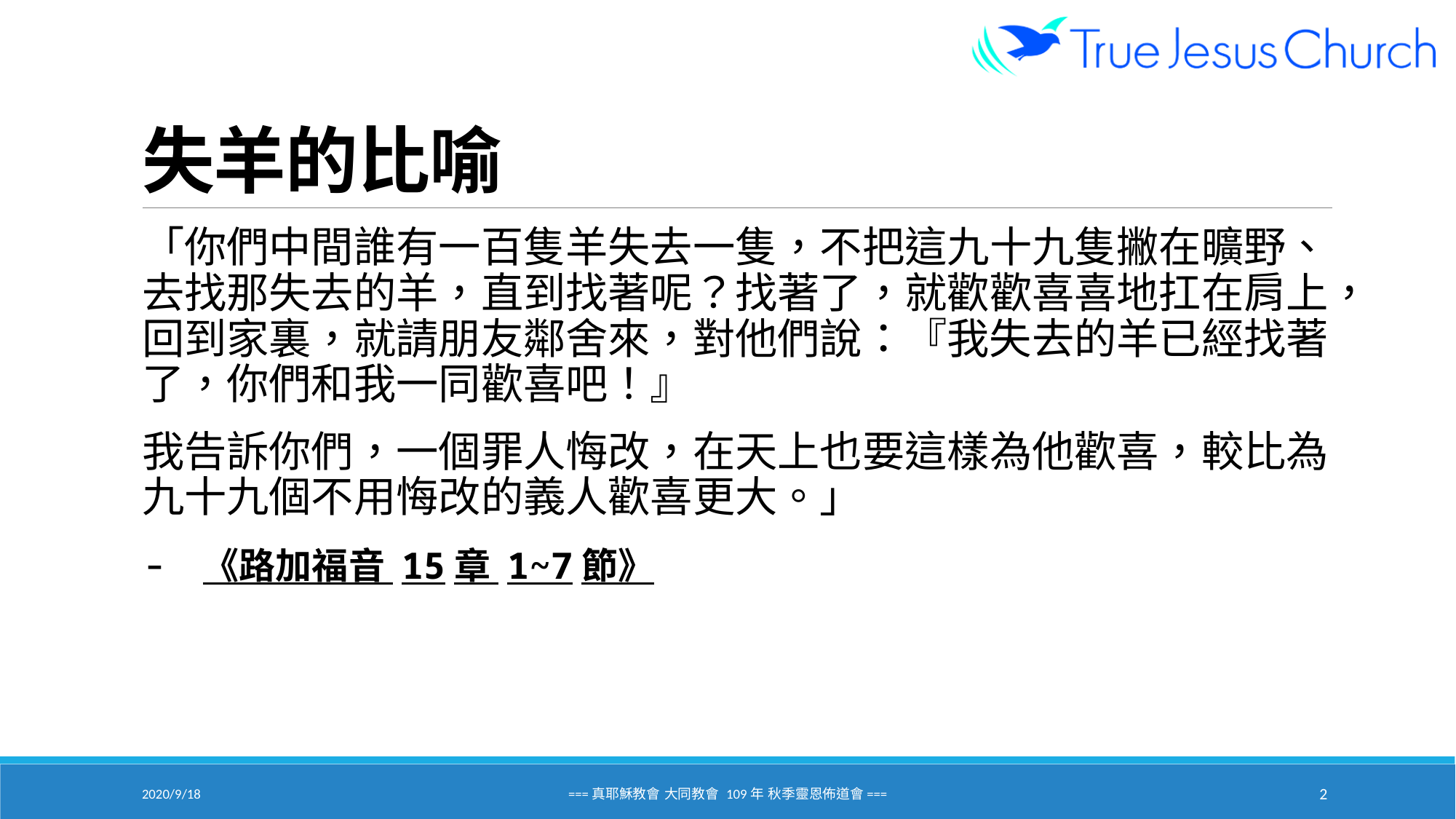

# 失羊的比喻
「你們中間誰有一百隻羊失去一隻，不把這九十九隻撇在曠野、去找那失去的羊，直到找著呢？找著了，就歡歡喜喜地扛在肩上，回到家裏，就請朋友鄰舍來，對他們說：『我失去的羊已經找著了，你們和我一同歡喜吧！』
我告訴你們，一個罪人悔改，在天上也要這樣為他歡喜，較比為九十九個不用悔改的義人歡喜更大。」
- 《路加福音 15章 1~7節》
2020/9/18
===真耶穌教會 大同教會 109年 秋季靈恩佈道會===
2